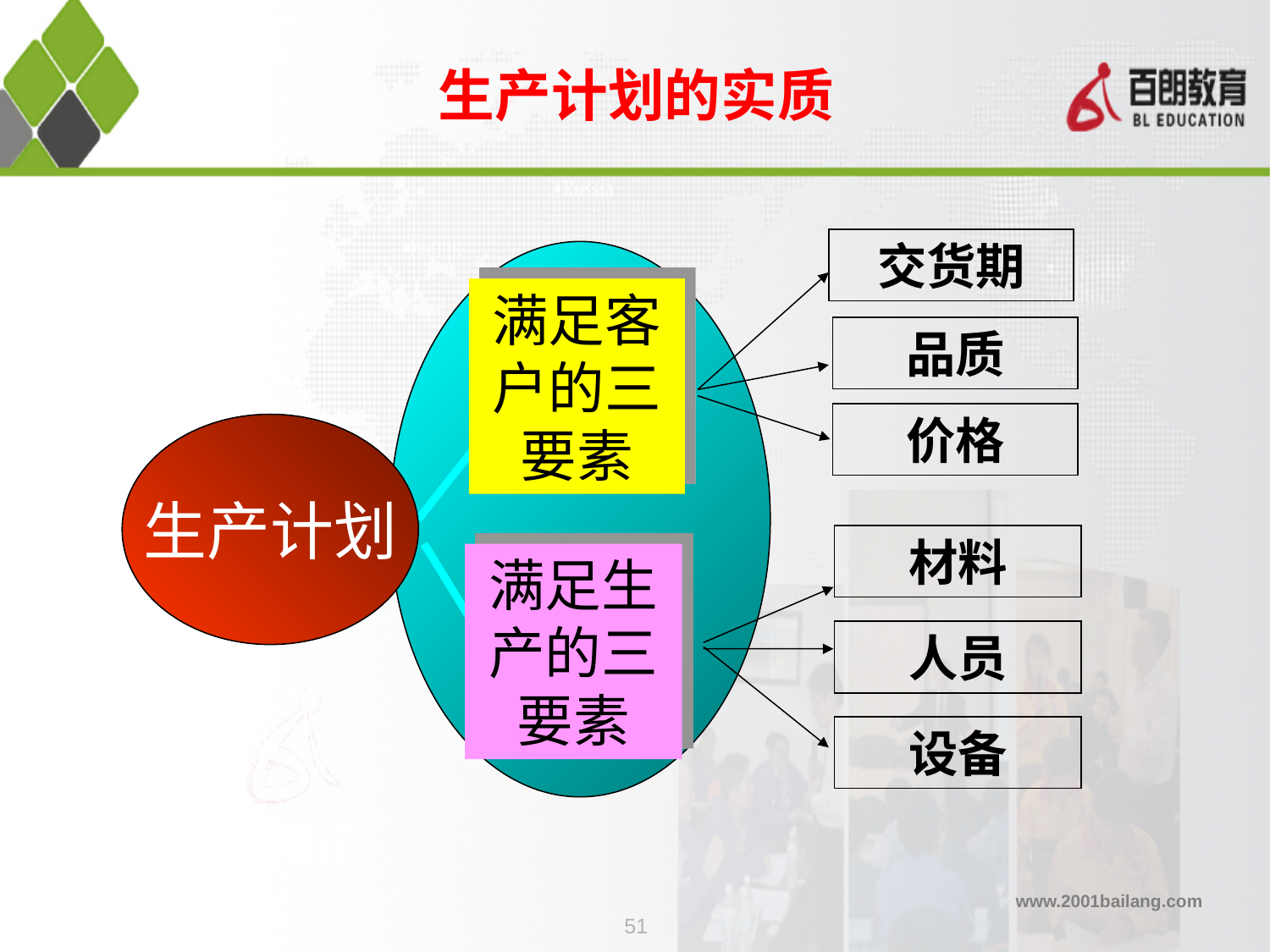

生产计划的实质
交货期

满足客户的三要素
品质

价格
生产计划

材料

满足生产的三要素

人员

设备
51